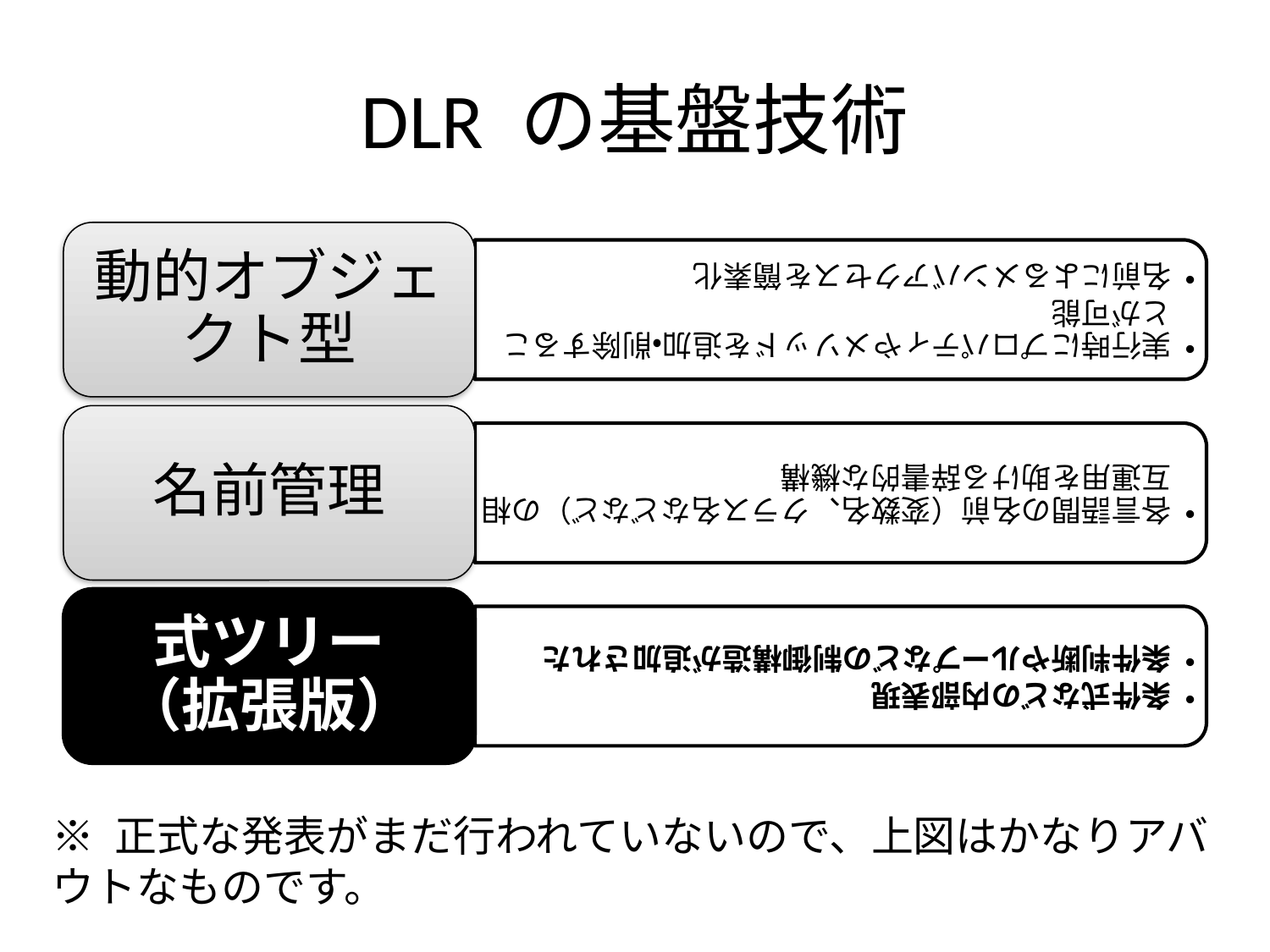

# DLR の基盤技術
実行時にプロパティやメソッドを追加・削除することが可能
名前によるメンバアクセスを簡素化
動的オブジェクト型
各言語間の名前（変数名、クラス名などなど）の相互運用を助ける辞書的な機構
名前管理
条件式などの内部表現
条件判断やループなどの制御構造が追加された
式ツリー
（拡張版）
※ 正式な発表がまだ行われていないので、上図はかなりアバウトなものです。